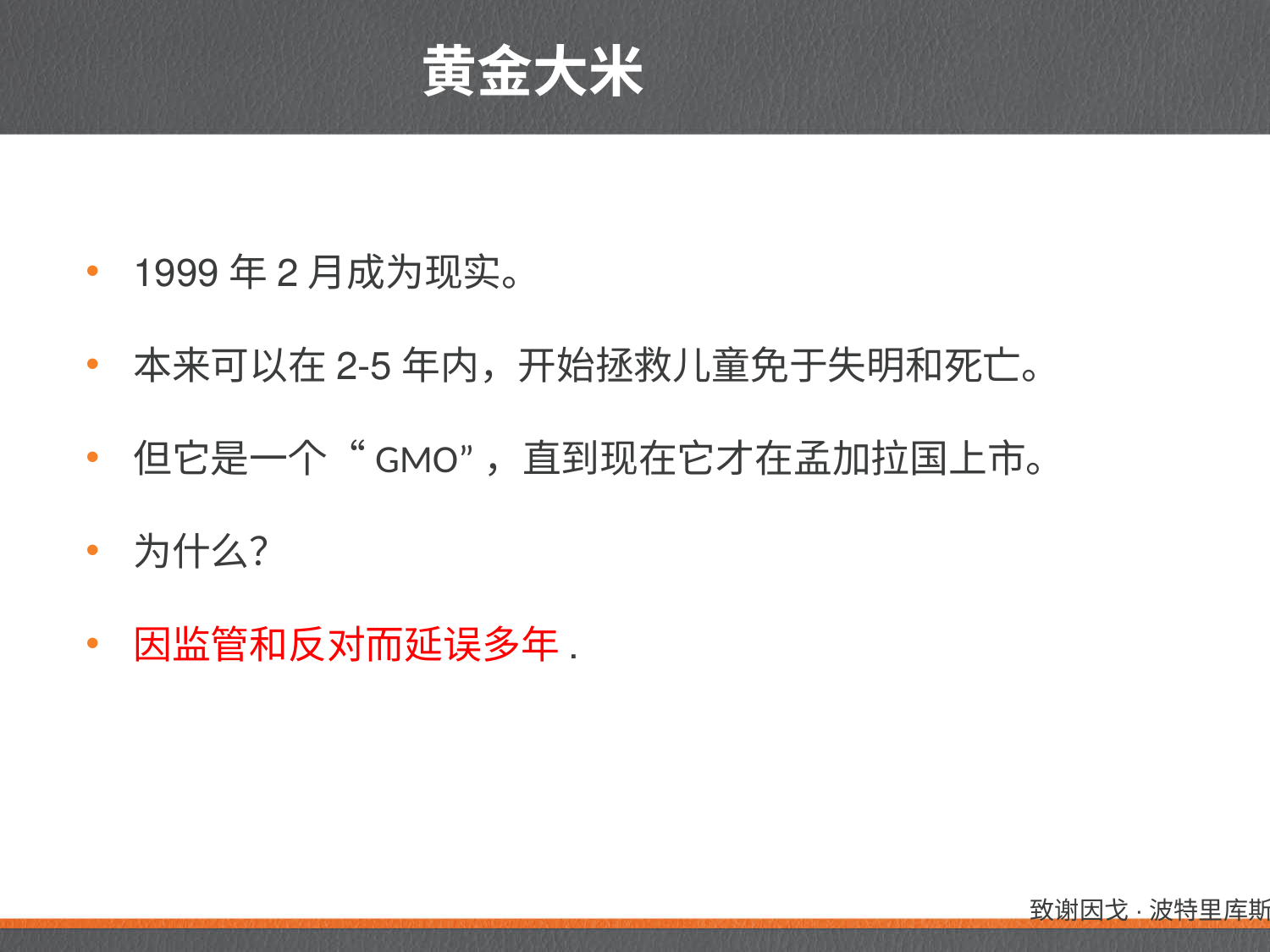

# 黄金大米

1999年2月成为现实。

本来可以在2-5年内，开始拯救儿童免于失明和死亡。

但它是一个“GMO”，直到现在它才在孟加拉国上市。

为什么？

因监管和反对而延误多年.

致谢因戈·波特里库斯